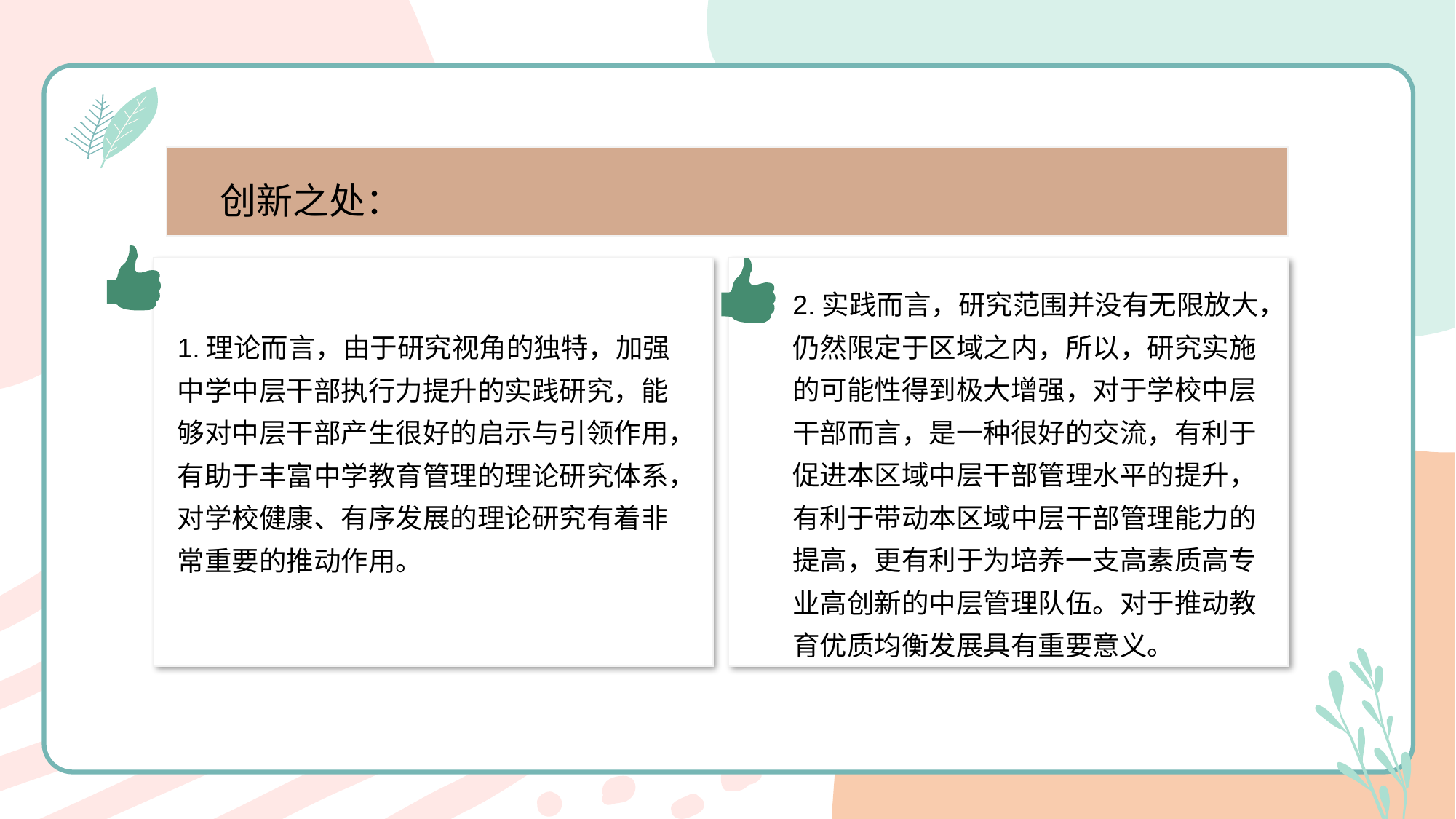

创新之处：

2.实践而言，研究范围并没有无限放大，仍然限定于区域之内，所以，研究实施的可能性得到极大增强，对于学校中层干部而言，是一种很好的交流，有利于促进本区域中层干部管理水平的提升，有利于带动本区域中层干部管理能力的提高，更有利于为培养一支高素质高专业高创新的中层管理队伍。对于推动教育优质均衡发展具有重要意义。
1.理论而言，由于研究视角的独特，加强中学中层干部执行力提升的实践研究，能够对中层干部产生很好的启示与引领作用，有助于丰富中学教育管理的理论研究体系，对学校健康、有序发展的理论研究有着非常重要的推动作用。